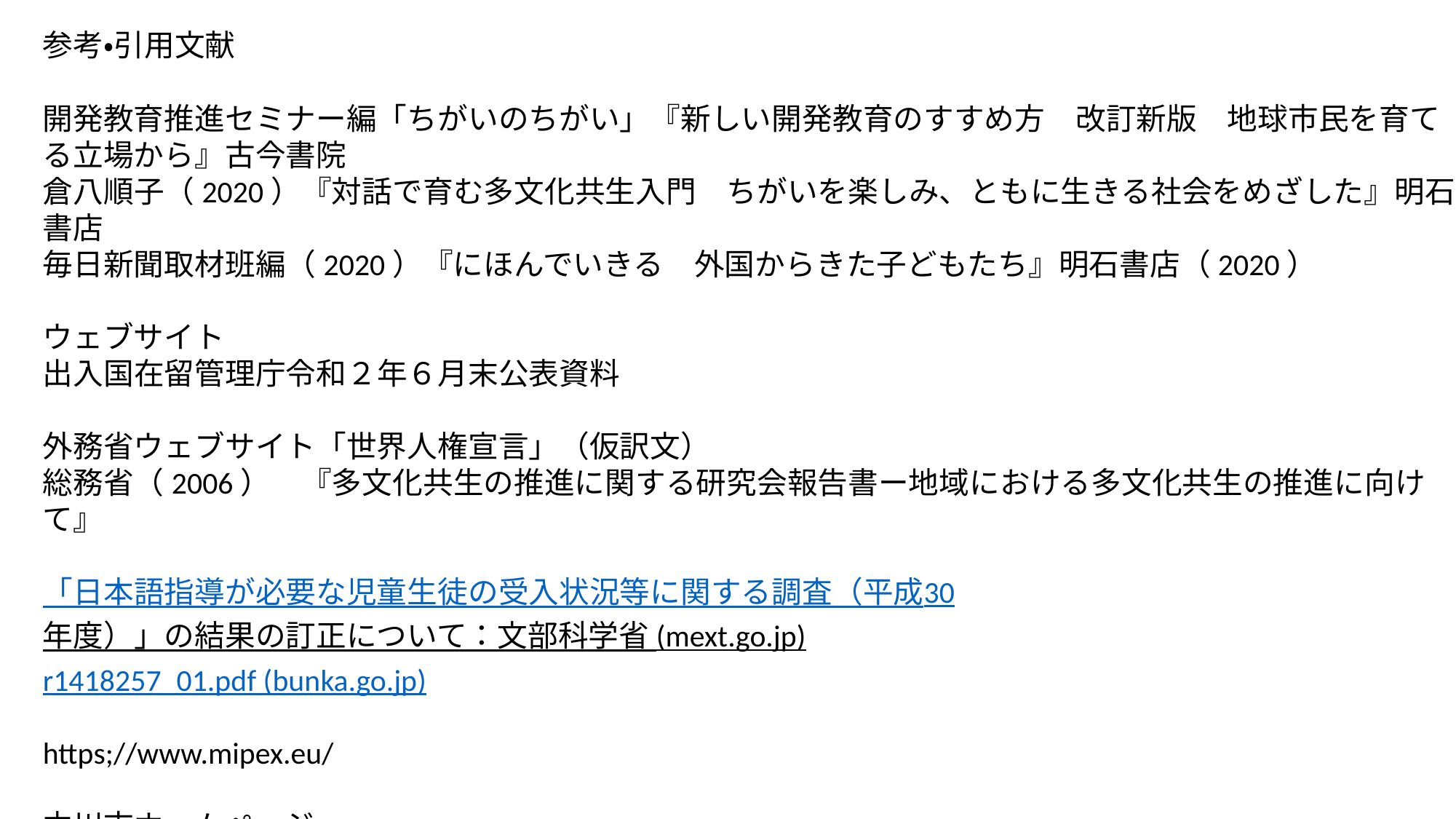

参考・引用文献

開発教育推進セミナー編「ちがいのちがい」『新しい開発教育のすすめ方　改訂新版　地球市民を育てる立場から』古今書院
倉八順子（2020）『対話で育む多文化共生入門　ちがいを楽しみ、ともに生きる社会をめざした』明石書店
毎日新聞取材班編（2020）『にほんでいきる　外国からきた子どもたち』明石書店（2020）

ウェブサイト
出入国在留管理庁令和２年６月末公表資料

外務省ウェブサイト「世界人権宣言」（仮訳文）
総務省（2006）　『多文化共生の推進に関する研究会報告書ー地域における多文化共生の推進に向けて』

「日本語指導が必要な児童生徒の受入状況等に関する調査（平成30年度）」の結果の訂正について：文部科学省 (mext.go.jp)
r1418257_01.pdf (bunka.go.jp)

https;//www.mipex.eu/

立川市ホームページ
たちかわ多文化共生センターホームページ